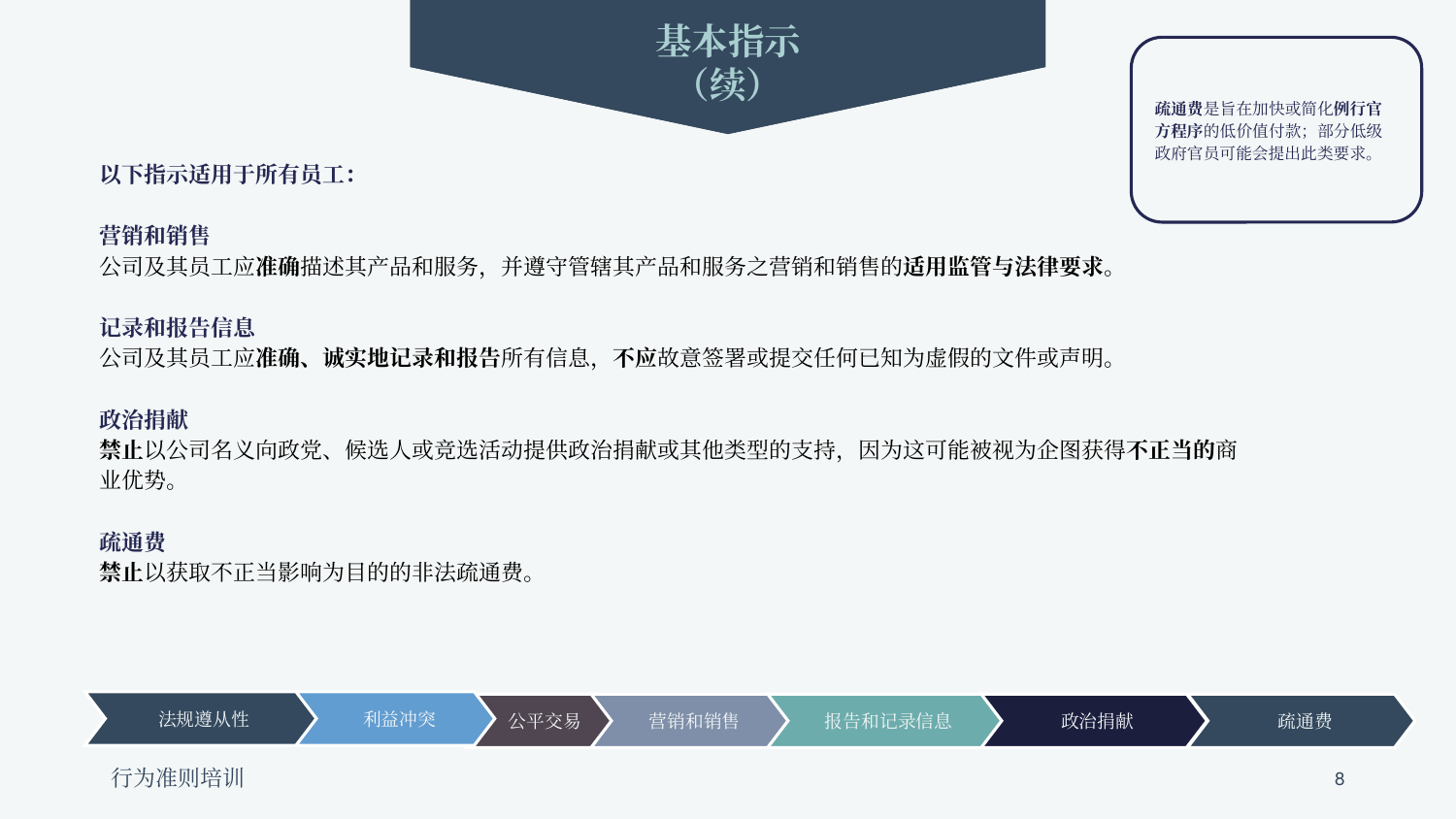

基本指示
（续）
疏通费是旨在加快或简化例行官方程序的低价值付款；部分低级政府官员可能会提出此类要求。
以下指示适用于所有员工：

营销和销售
公司及其员工应准确描述其产品和服务，并遵守管辖其产品和服务之营销和销售的适用监管与法律要求。

记录和报告信息
公司及其员工应准确、诚实地记录和报告所有信息，不应故意签署或提交任何已知为虚假的文件或声明。

政治捐献
禁止以公司名义向政党、候选人或竞选活动提供政治捐献或其他类型的支持，因为这可能被视为企图获得不正当的商业优势。

疏通费
禁止以获取不正当影响为目的的非法疏通费。
法规遵从性
利益冲突
营销和销售
报告和记录信息
政治捐献
疏通费
公平交易
8